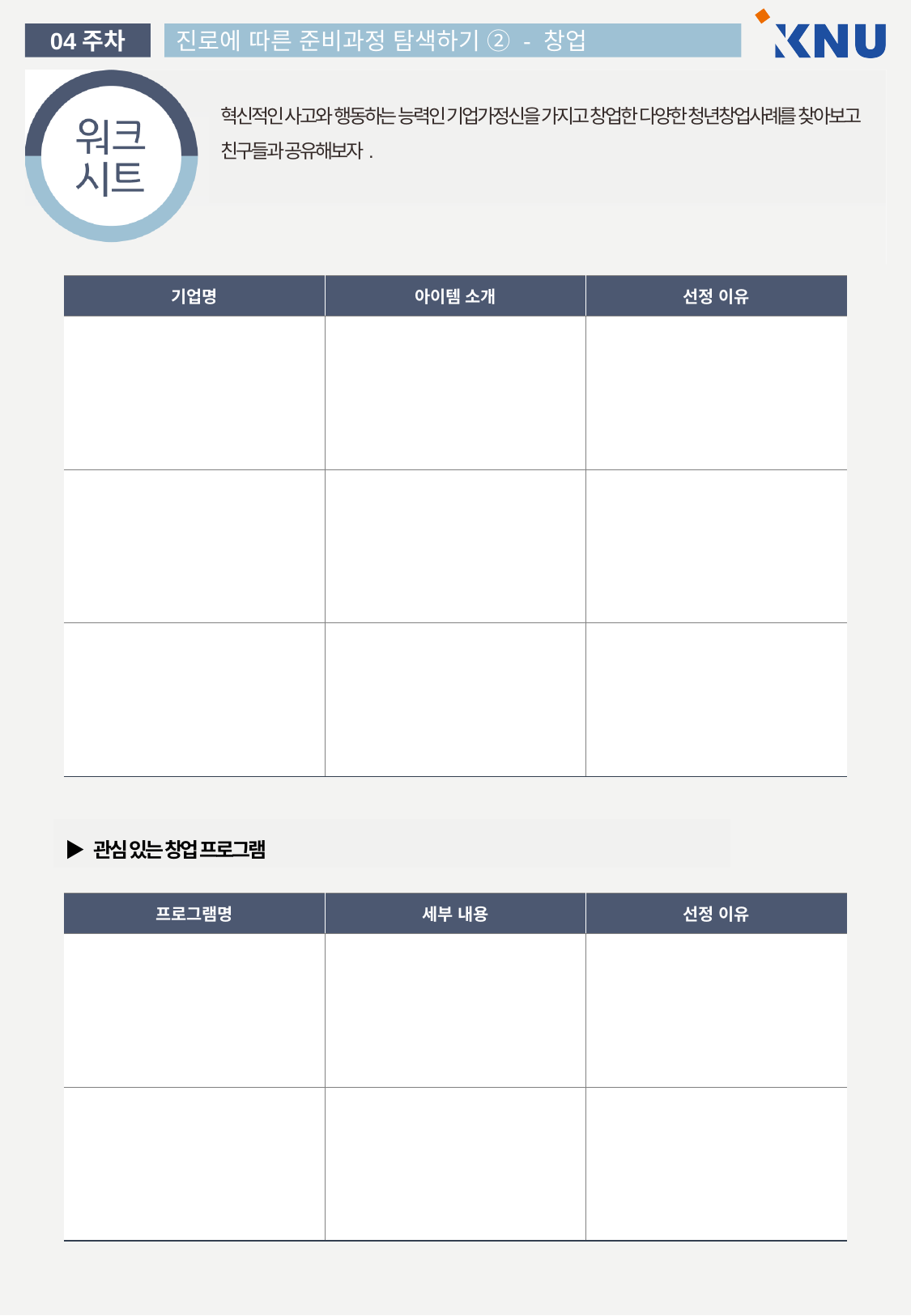

| 기업명 | 아이템 소개 | 선정 이유 |
| --- | --- | --- |
|  |  |  |
|  |  |  |
|  |  |  |
| 프로그램명 | 세부 내용 | 선정 이유 |
| --- | --- | --- |
|  |  |  |
|  |  |  |